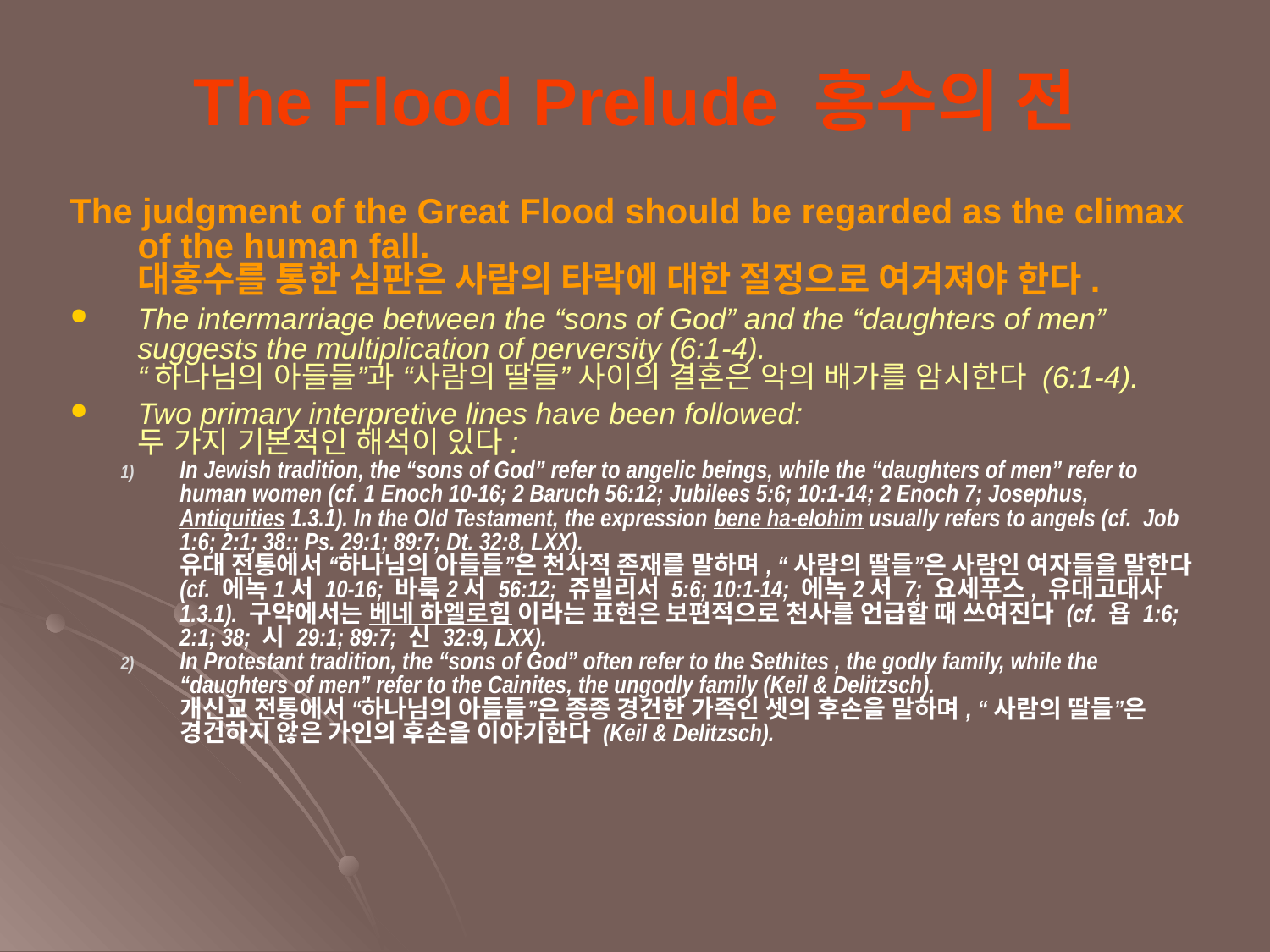

The Flood Prelude 홍수의 전
The judgment of the Great Flood should be regarded as the climax of the human fall.
대홍수를 통한 심판은 사람의 타락에 대한 절정으로 여겨져야 한다.
The intermarriage between the “sons of God” and the “daughters of men” suggests the multiplication of perversity (6:1-4).
“하나님의 아들들”과 “사람의 딸들” 사이의 결혼은 악의 배가를 암시한다 (6:1-4).
Two primary interpretive lines have been followed:
두 가지 기본적인 해석이 있다:
In Jewish tradition, the “sons of God” refer to angelic beings, while the “daughters of men” refer to human women (cf. 1 Enoch 10-16; 2 Baruch 56:12; Jubilees 5:6; 10:1-14; 2 Enoch 7; Josephus, Antiquities 1.3.1). In the Old Testament, the expression bene ha-elohim usually refers to angels (cf.  Job 1:6; 2:1; 38:; Ps. 29:1; 89:7; Dt. 32:8, LXX).
유대 전통에서 “하나님의 아들들”은 천사적 존재를 말하며, “사람의 딸들”은 사람인 여자들을 말한다 (cf. 에녹1서 10-16; 바룩2서 56:12; 쥬빌리서 5:6; 10:1-14; 에녹2서 7; 요세푸스, 유대고대사 1.3.1). 구약에서는 베네 하엘로힘 이라는 표현은 보편적으로 천사를 언급할 때 쓰여진다 (cf. 욥 1:6; 2:1; 38; 시 29:1; 89:7; 신 32:9, LXX).
In Protestant tradition, the “sons of God” often refer to the Sethites , the godly family, while the “daughters of men” refer to the Cainites, the ungodly family (Keil & Delitzsch).
개신교 전통에서 “하나님의 아들들”은 종종 경건한 가족인 셋의 후손을 말하며, “사람의 딸들”은 경건하지 않은 가인의 후손을 이야기한다 (Keil & Delitzsch).